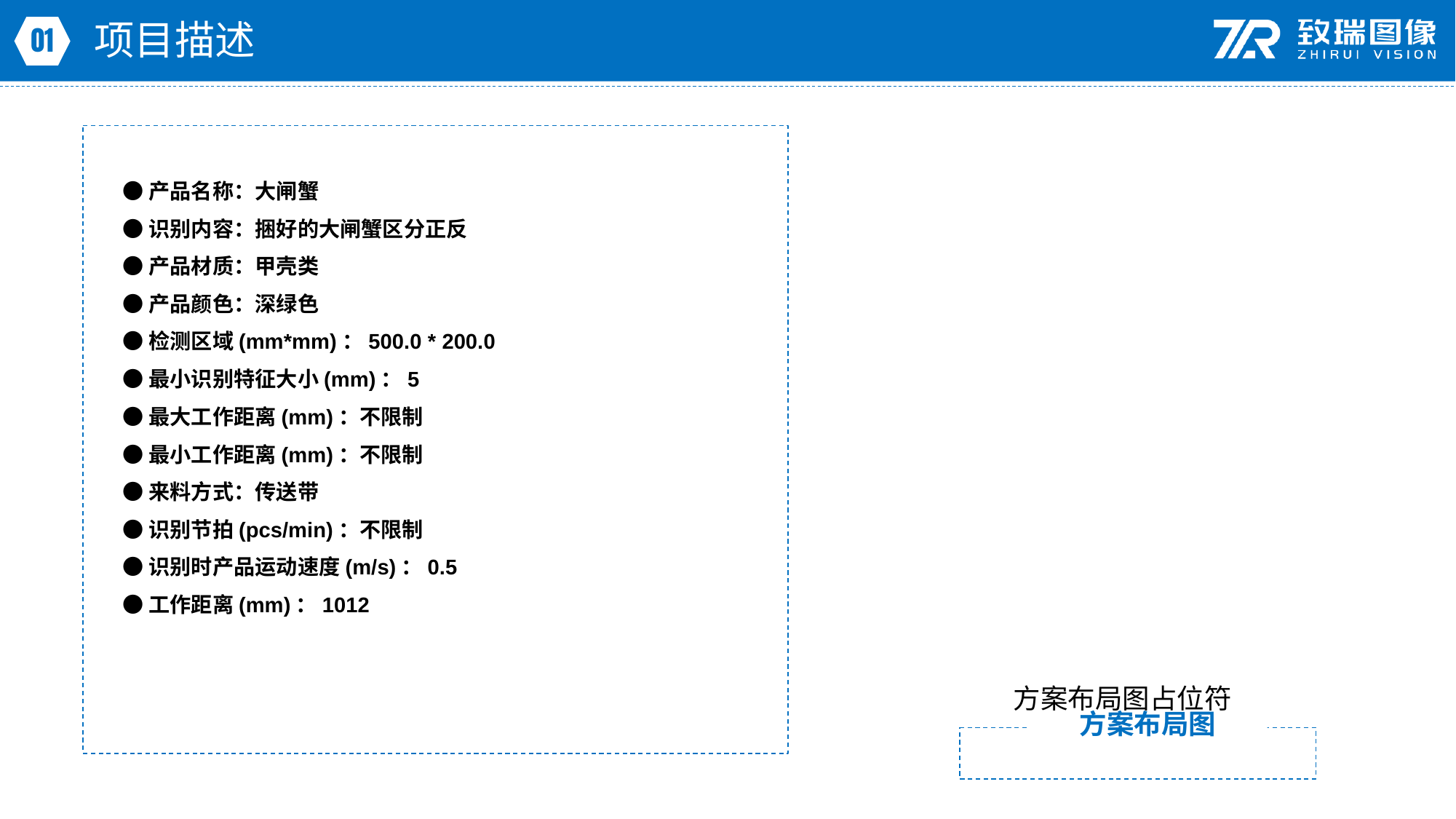

项目描述
01

●产品名称：大闸蟹
●识别内容：捆好的大闸蟹区分正反
●产品材质：甲壳类
●产品颜色：深绿色
●检测区域(mm*mm)：500.0 * 200.0
●最小识别特征大小(mm)：5
●最大工作距离(mm)：不限制
●最小工作距离(mm)：不限制
●来料方式：传送带
●识别节拍(pcs/min)：不限制
●识别时产品运动速度(m/s)：0.5
●工作距离(mm)：1012
方案布局图占位符
方案布局图